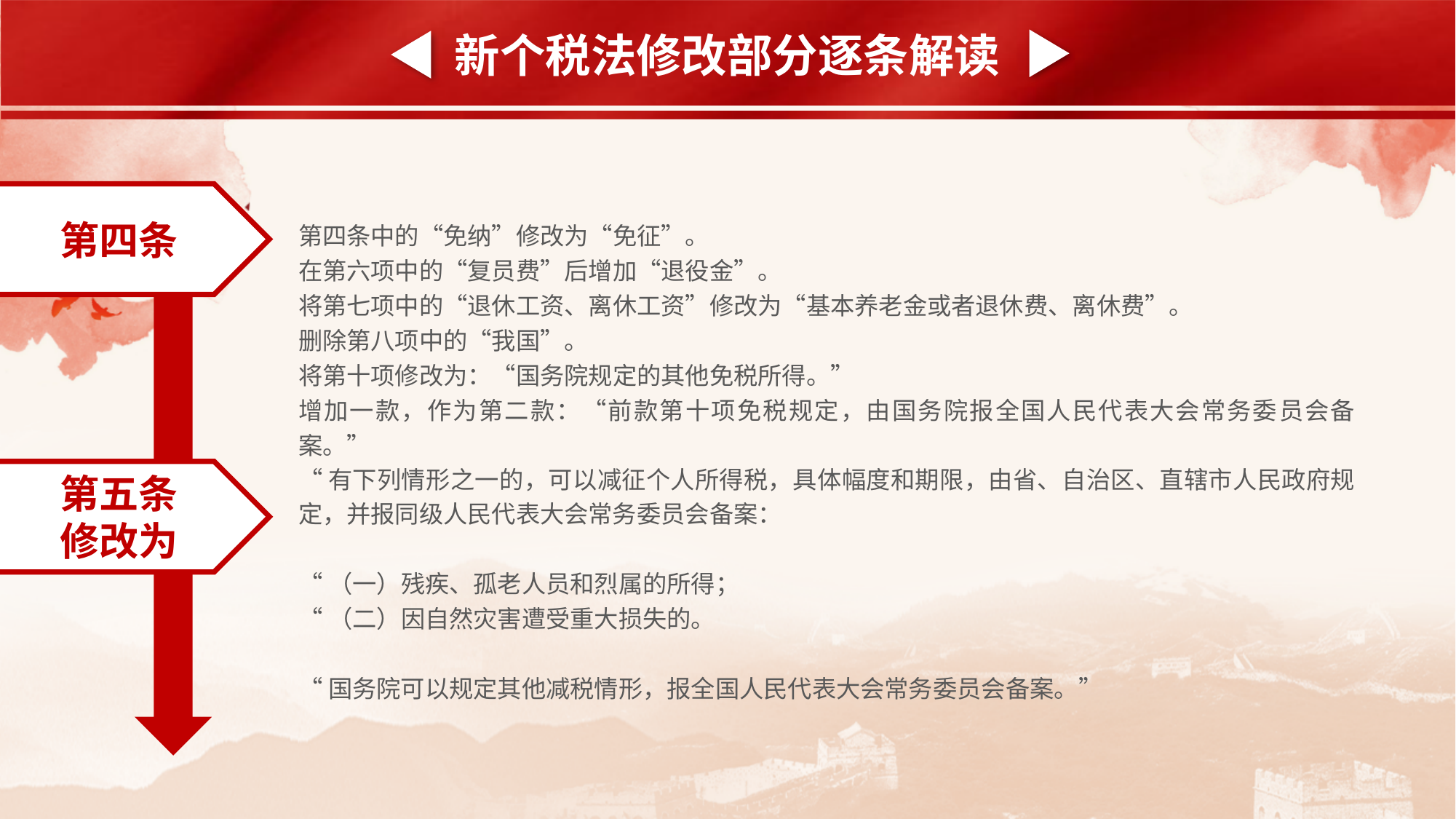

新个税法修改部分逐条解读

第四条

第四条中的“免纳”修改为“免征”。
在第六项中的“复员费”后增加“退役金”。
将第七项中的“退休工资、离休工资”修改为“基本养老金或者退休费、离休费”。
删除第八项中的“我国”。
将第十项修改为：“国务院规定的其他免税所得。”
增加一款，作为第二款：“前款第十项免税规定，由国务院报全国人民代表大会常务委员会备案。”
“有下列情形之一的，可以减征个人所得税，具体幅度和期限，由省、自治区、直辖市人民政府规定，并报同级人民代表大会常务委员会备案：

“（一）残疾、孤老人员和烈属的所得；
“（二）因自然灾害遭受重大损失的。

“国务院可以规定其他减税情形，报全国人民代表大会常务委员会备案。”
第五条
修改为